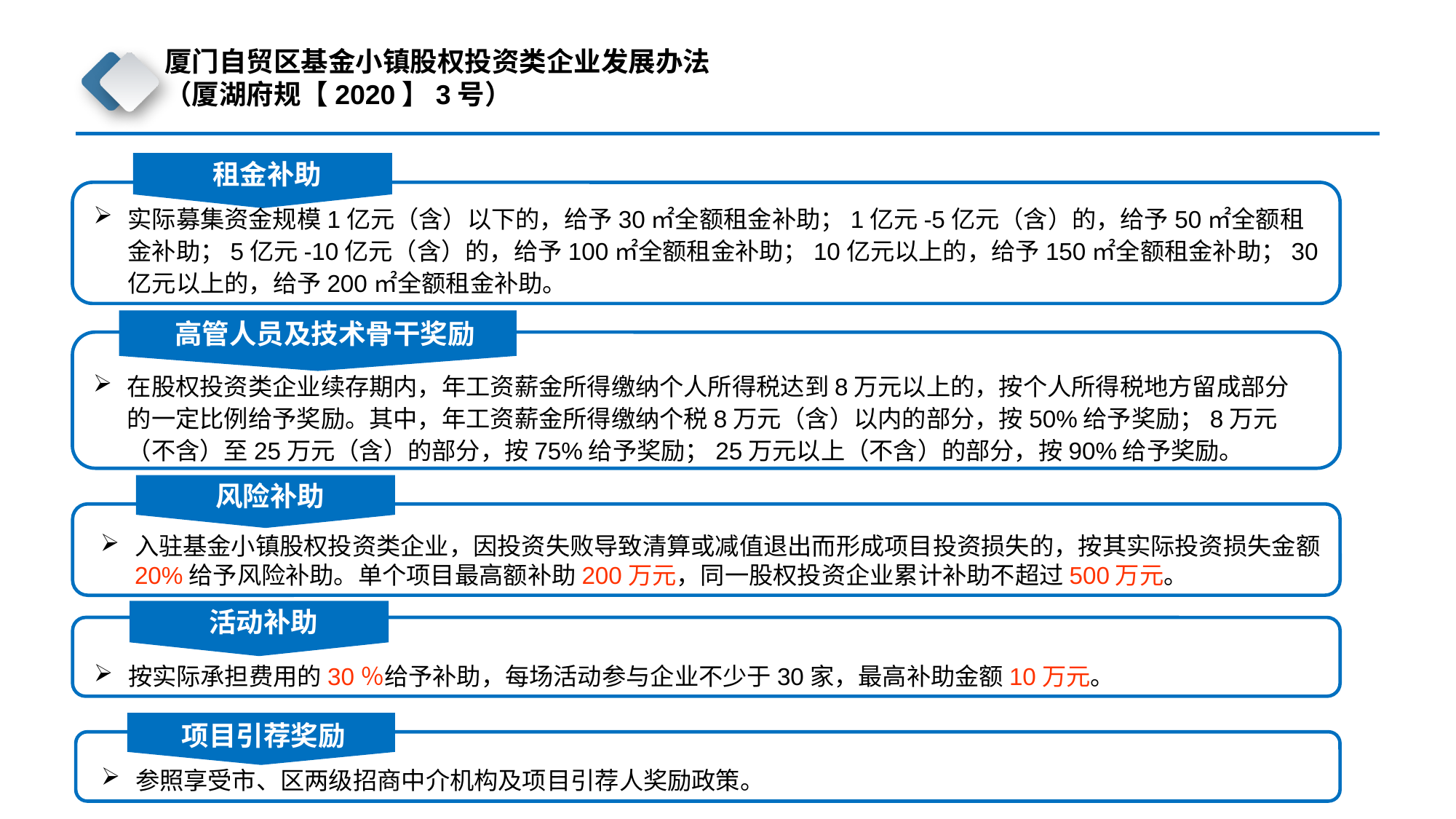

厦门自贸区基金小镇股权投资类企业发展办法
（厦湖府规【2020】3号）

租金补助

实际募集资金规模1亿元（含）以下的，给予30㎡全额租金补助；1亿元-5亿元（含）的，给予50㎡全额租金补助；5亿元-10亿元（含）的，给予100㎡全额租金补助；10亿元以上的，给予150㎡全额租金补助；30亿元以上的，给予200㎡全额租金补助。

高管人员及技术骨干奖励

在股权投资类企业续存期内，年工资薪金所得缴纳个人所得税达到8万元以上的，按个人所得税地方留成部分的一定比例给予奖励。其中，年工资薪金所得缴纳个税8万元（含）以内的部分，按50%给予奖励；8万元（不含）至25万元（含）的部分，按75%给予奖励；25万元以上（不含）的部分，按90%给予奖励。

风险补助

入驻基金小镇股权投资类企业，因投资失败导致清算或减值退出而形成项目投资损失的，按其实际投资损失金额20%给予风险补助。单个项目最高额补助200万元，同一股权投资企业累计补助不超过500万元。

活动补助

按实际承担费用的30％给予补助，每场活动参与企业不少于30家，最高补助金额10万元。

项目引荐奖励

参照享受市、区两级招商中介机构及项目引荐人奖励政策。